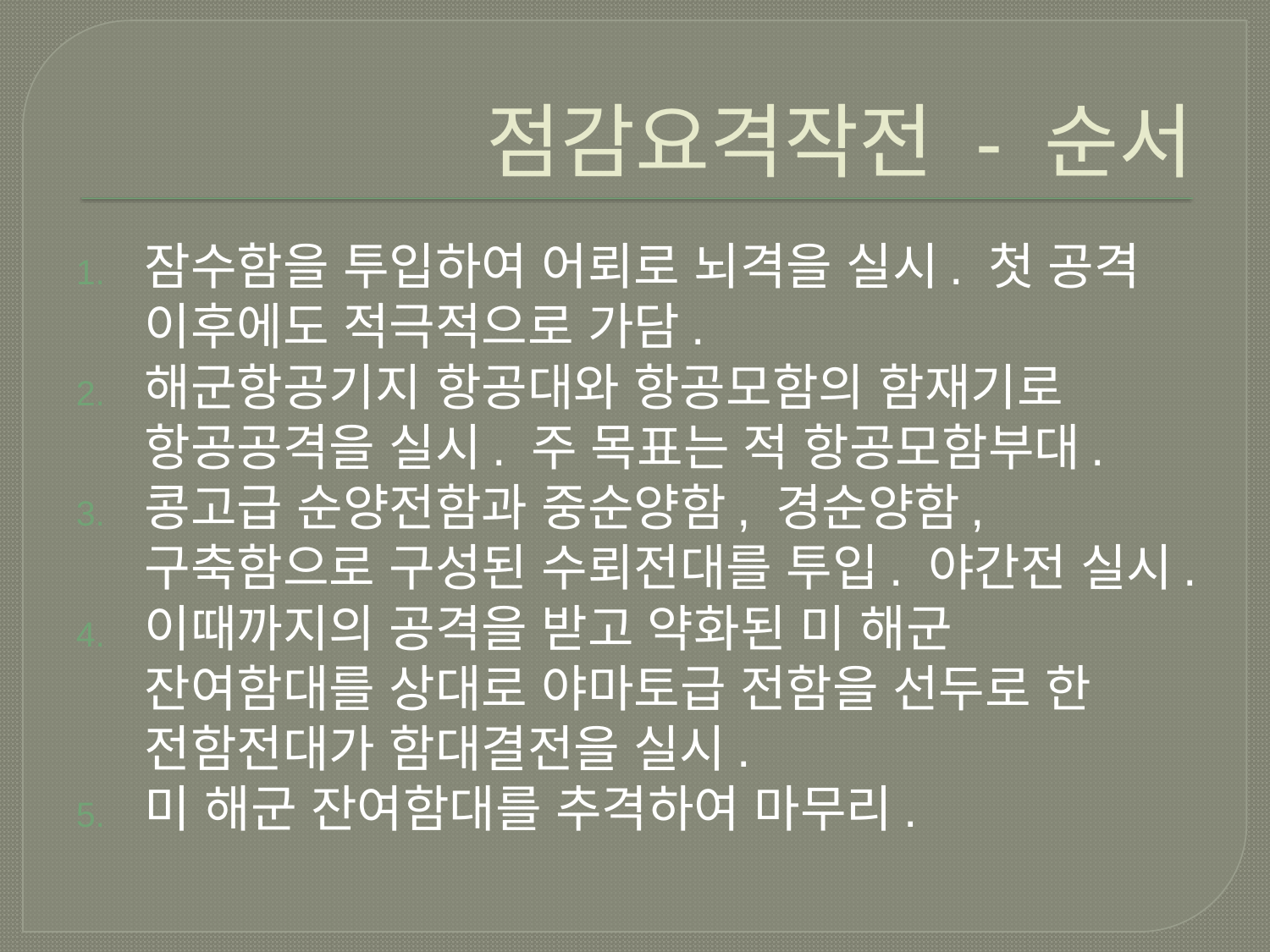

# 점감요격작전 - 순서
잠수함을 투입하여 어뢰로 뇌격을 실시. 첫 공격 이후에도 적극적으로 가담.
해군항공기지 항공대와 항공모함의 함재기로 항공공격을 실시. 주 목표는 적 항공모함부대.
콩고급 순양전함과 중순양함, 경순양함, 구축함으로 구성된 수뢰전대를 투입. 야간전 실시.
이때까지의 공격을 받고 약화된 미 해군 잔여함대를 상대로 야마토급 전함을 선두로 한 전함전대가 함대결전을 실시.
미 해군 잔여함대를 추격하여 마무리.